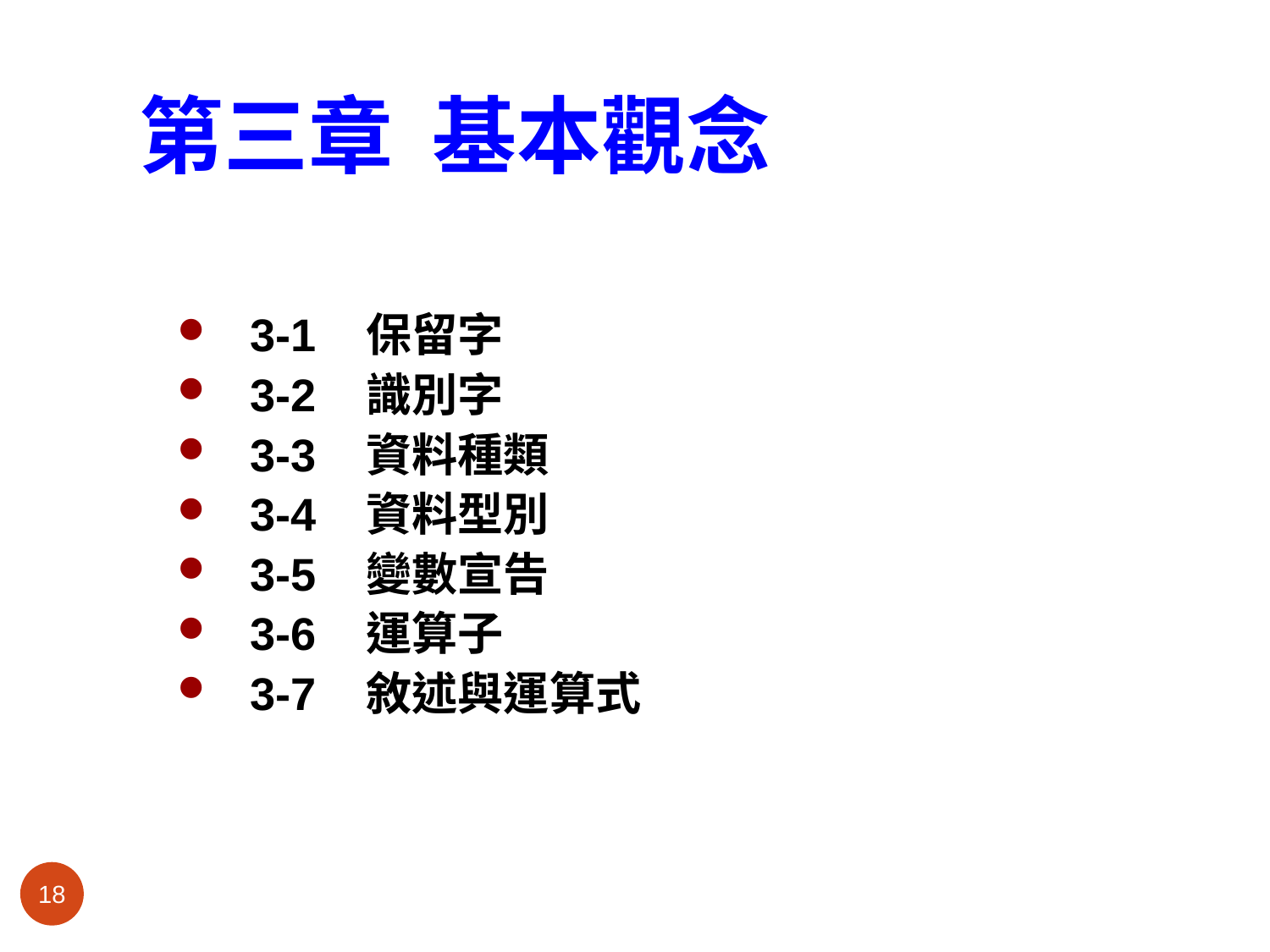

# 第三章  基本觀念
  3-1   保留字
  3-2   識別字
  3-3   資料種類
  3-4   資料型別
  3-5   變數宣告
  3-6   運算子
  3-7   敘述與運算式
18